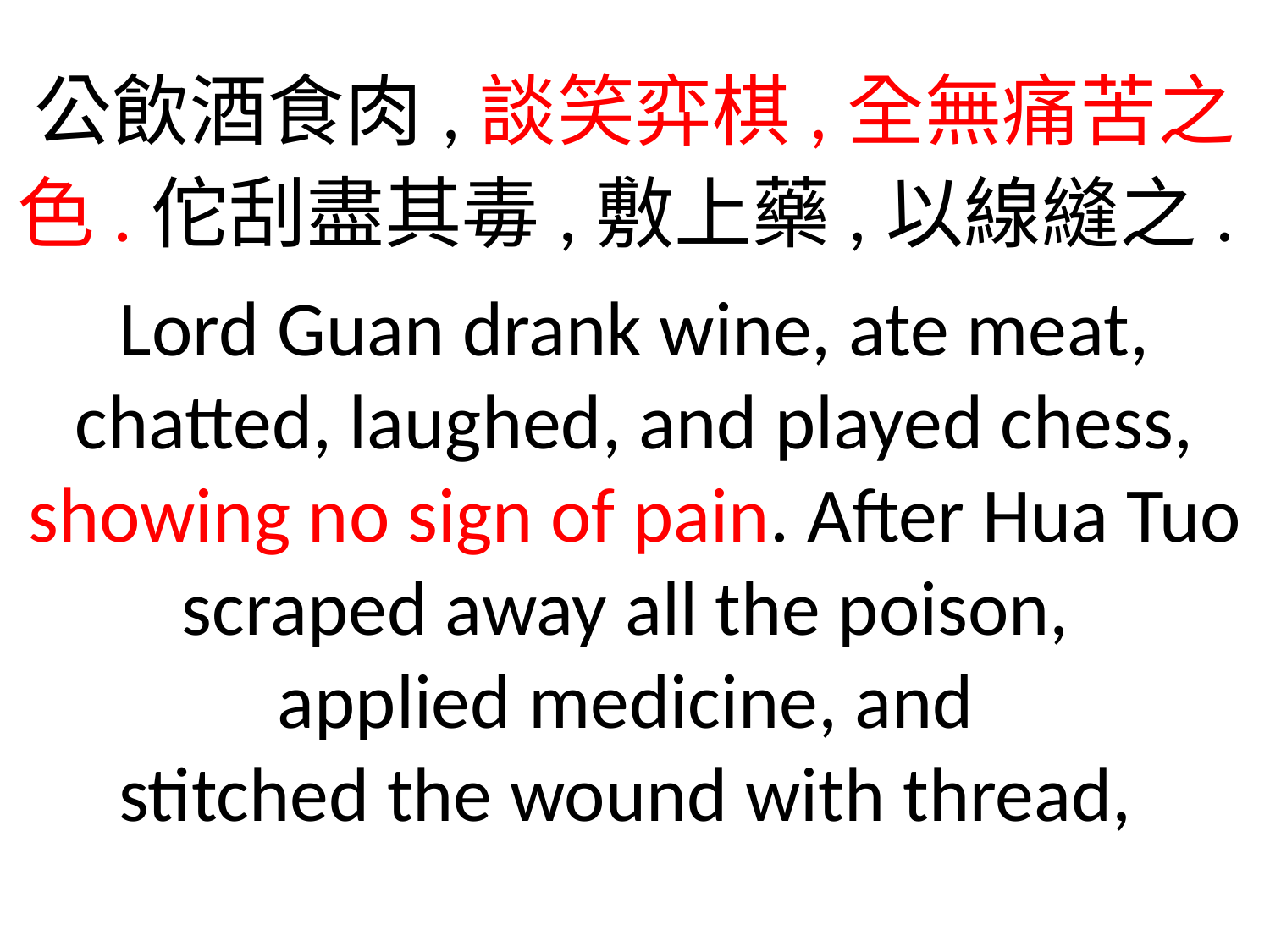

公飲酒食肉,談笑弈棋,全無痛苦之色.佗刮盡其毒,敷上藥,以線縫之.
Lord Guan drank wine, ate meat, chatted, laughed, and played chess, showing no sign of pain. After Hua Tuo scraped away all the poison,
applied medicine, and
stitched the wound with thread,